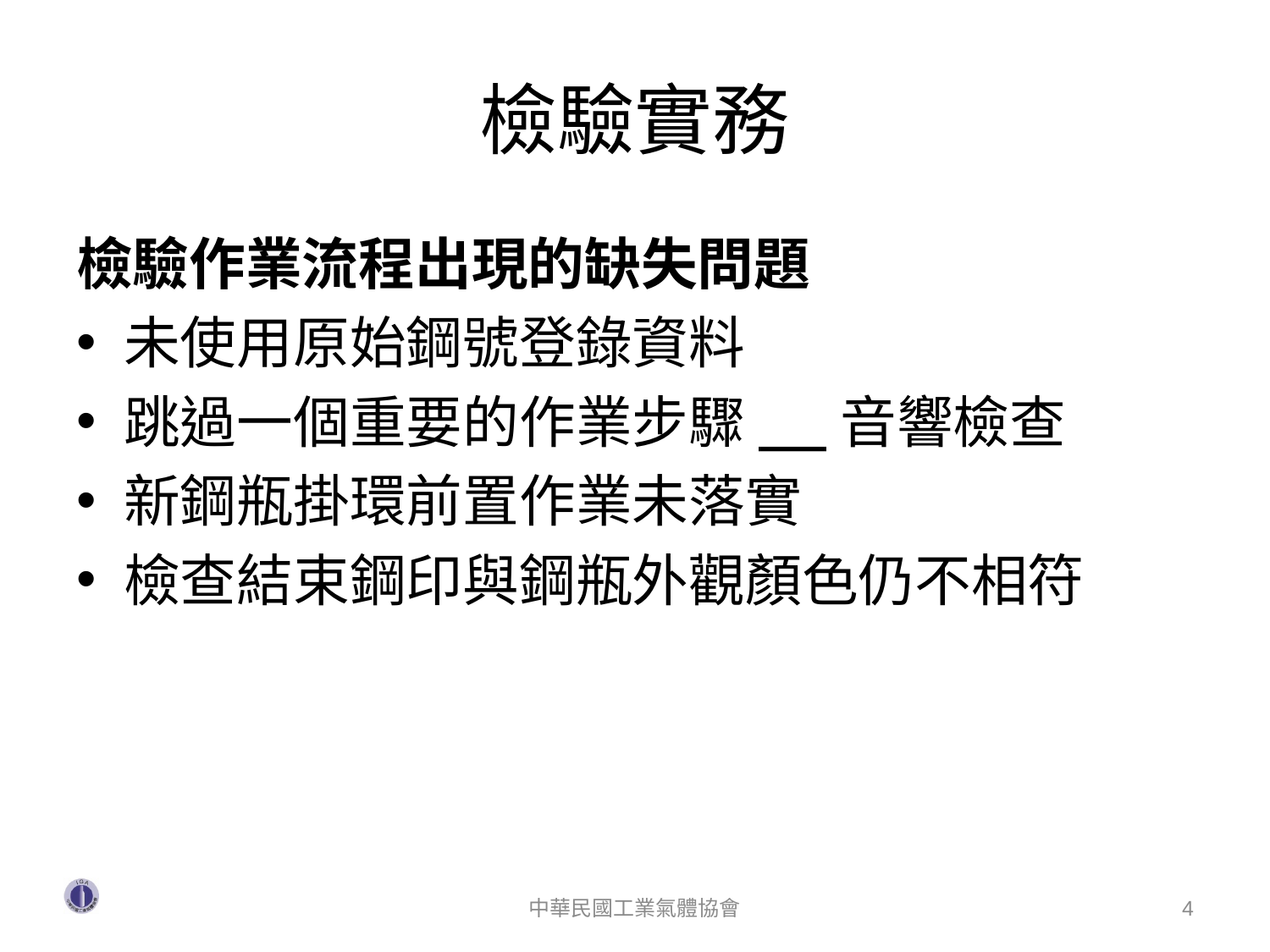

# 檢驗實務
檢驗作業流程出現的缺失問題
未使用原始鋼號登錄資料
跳過一個重要的作業步驟__音響檢查
新鋼瓶掛環前置作業未落實
檢查結束鋼印與鋼瓶外觀顏色仍不相符

中華民國工業氣體協會
4